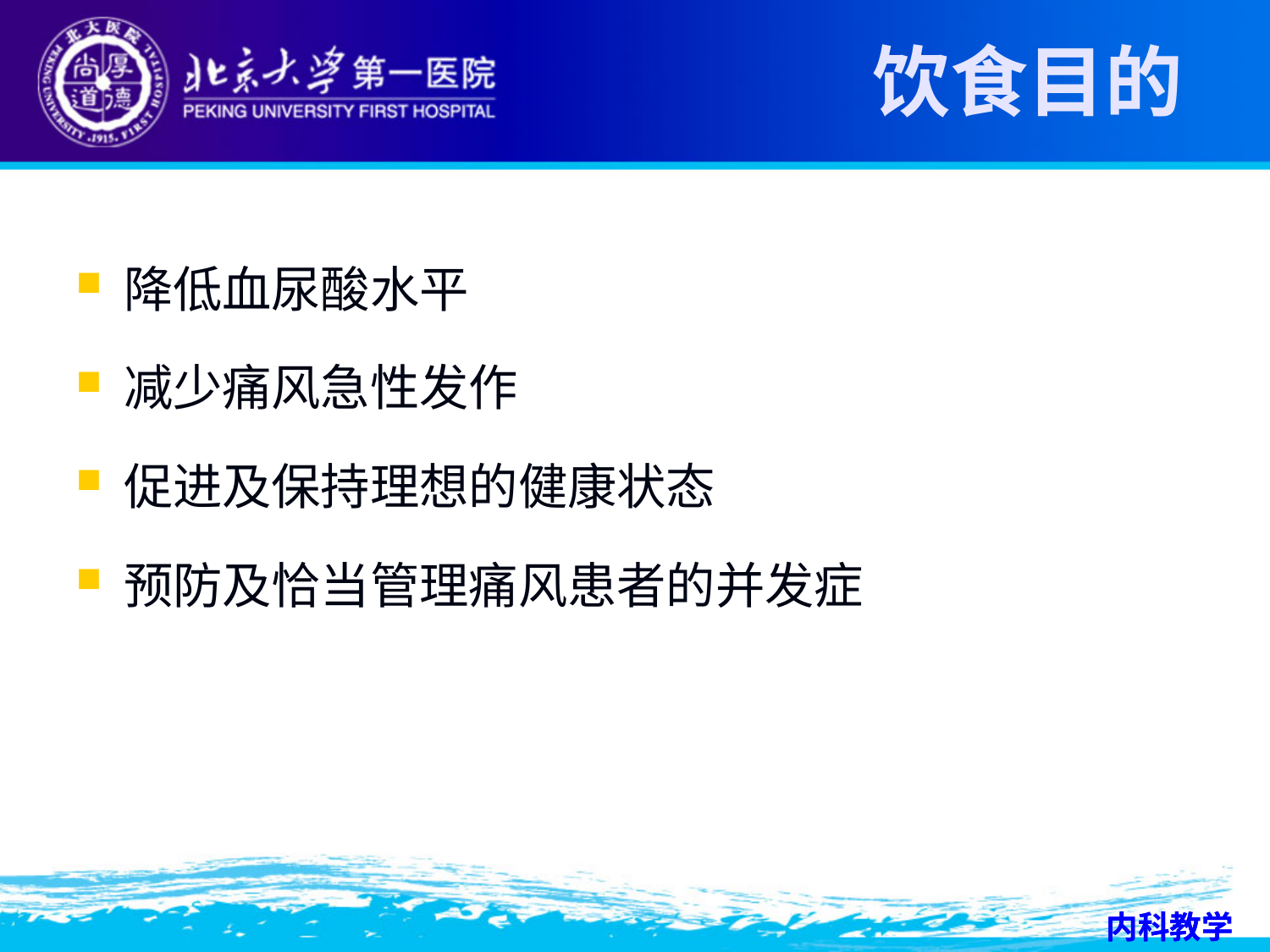

# 饮食目的
降低血尿酸水平
减少痛风急性发作
促进及保持理想的健康状态
预防及恰当管理痛风患者的并发症